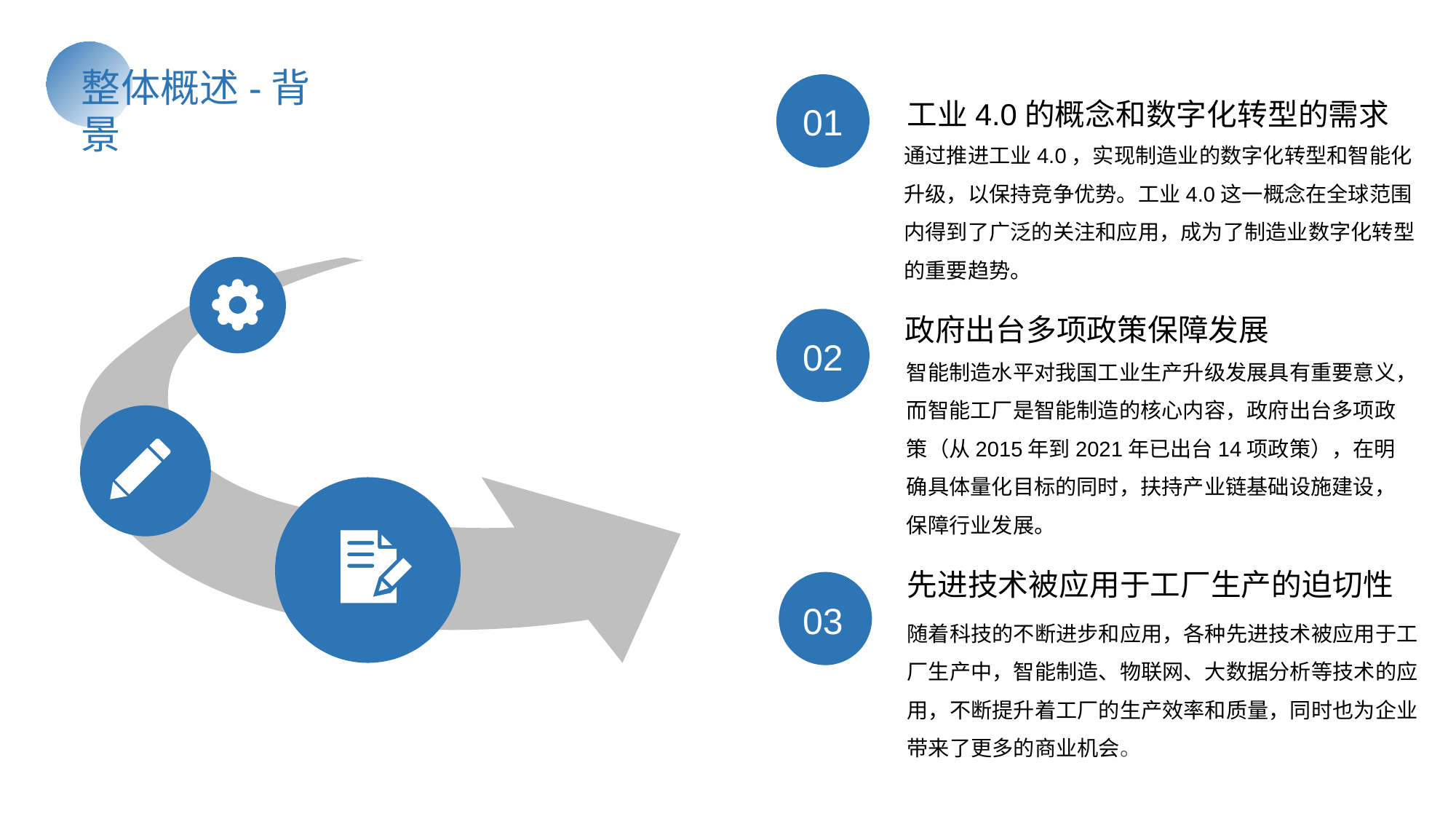

整体概述-背景

工业4.0的概念和数字化转型的需求
01
通过推进工业4.0，实现制造业的数字化转型和智能化升级，以保持竞争优势。工业4.0这一概念在全球范围内得到了广泛的关注和应用，成为了制造业数字化转型的重要趋势。

政府出台多项政策保障发展

02
智能制造水平对我国工业生产升级发展具有重要意义，而智能工厂是智能制造的核心内容，政府出台多项政策（从2015年到2021年已出台14项政策），在明确具体量化目标的同时，扶持产业链基础设施建设，保障行业发展。

先进技术被应用于工厂生产的迫切性

03
随着科技的不断进步和应用，各种先进技术被应用于工厂生产中，智能制造、物联网、大数据分析等技术的应用，不断提升着工厂的生产效率和质量，同时也为企业带来了更多的商业机会。